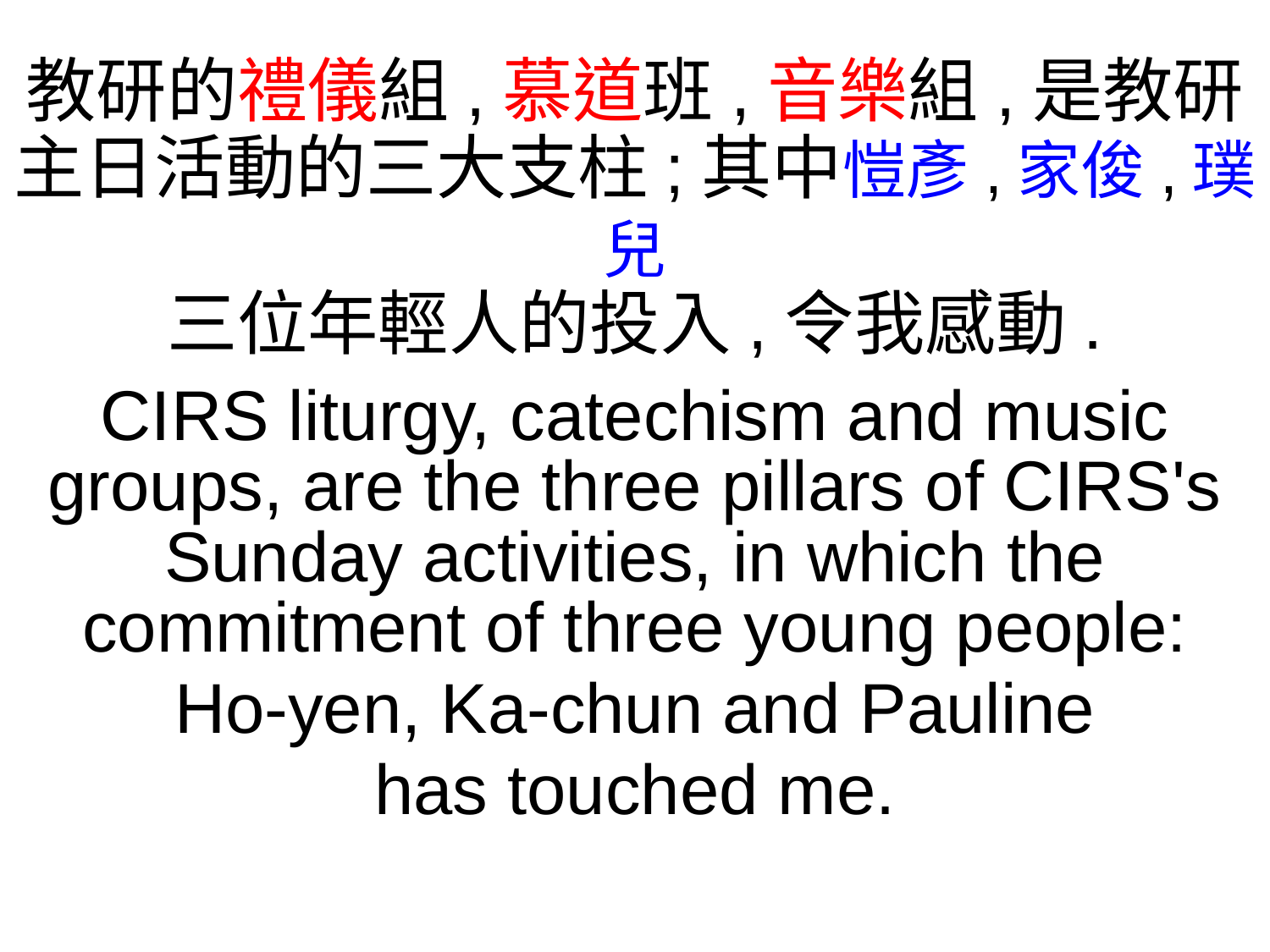

教研的禮儀組,慕道班,音樂組,是教研主日活動的三大支柱;其中愷彥,家俊,璞兒
三位年輕人的投入,令我感動.
CIRS liturgy, catechism and music groups, are the three pillars of CIRS's Sunday activities, in which the commitment of three young people:
 Ho-yen, Ka-chun and Pauline
has touched me.